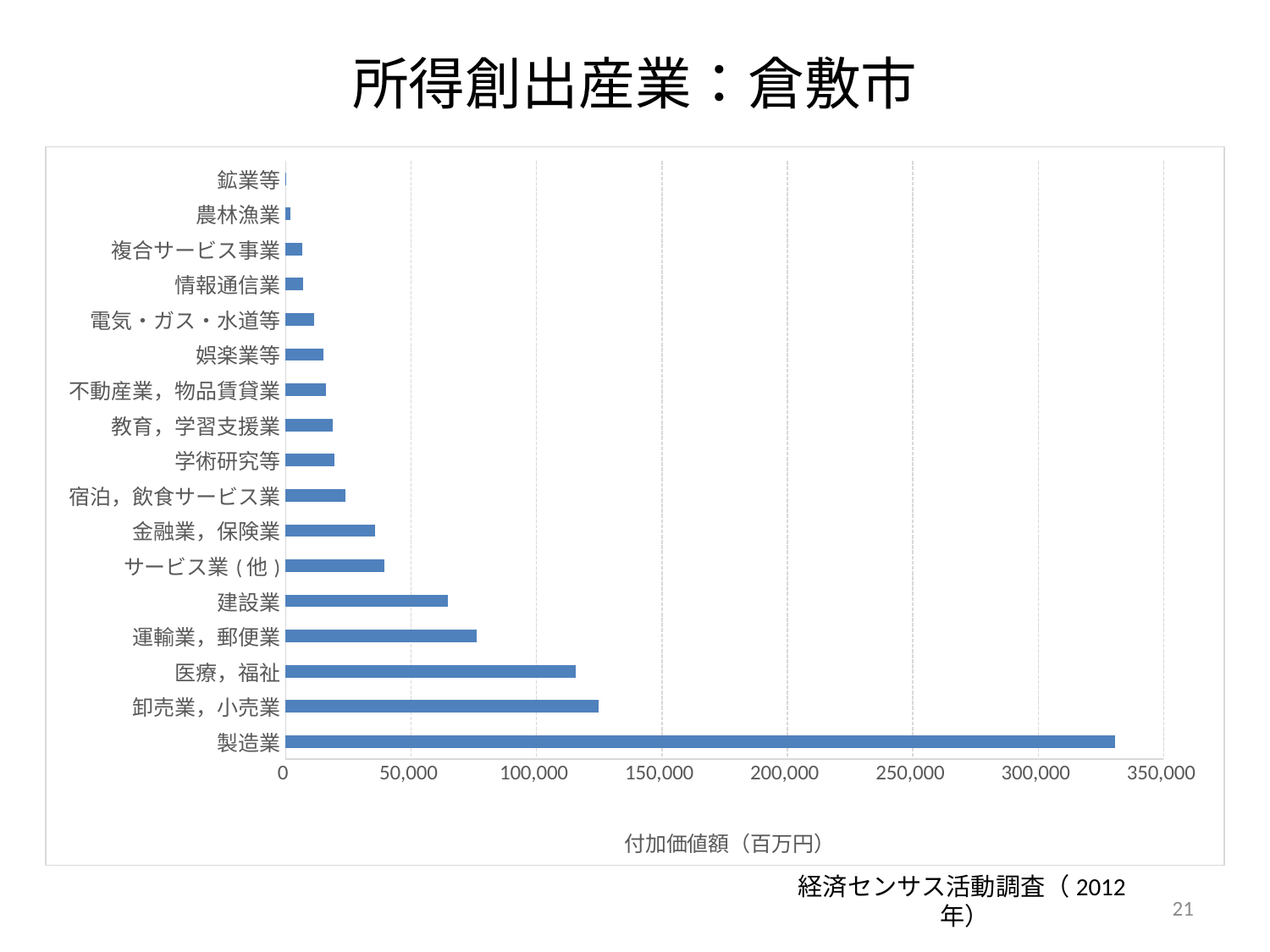

# 所得創出産業：倉敷市

### Chart

| Category | 付加価値額(百万円) |
|---|---|
| 製造業 | 330685.0 |
| 卸売業，小売業 | 124606.0 |
| 医療，福祉 | 115487.0 |
| 運輸業，郵便業 | 76058.0 |
| 建設業 | 64684.0 |
| サービス業(他) | 39373.0 |
| 金融業，保険業 | 35814.0 |
| 宿泊，飲食サービス業 | 23984.0 |
| 学術研究等 | 19530.0 |
| 教育，学習支援業 | 18788.0 |
| 不動産業，物品賃貸業 | 16129.0 |
| 娯楽業等 | 15168.0 |
| 電気・ガス・水道等 | 11332.0 |
| 情報通信業 | 7011.0 |
| 複合サービス事業 | 6788.0 |
| 農林漁業 | 1917.0 |
| 鉱業等 | 112.0 |
経済センサス活動調査（2012年）
21